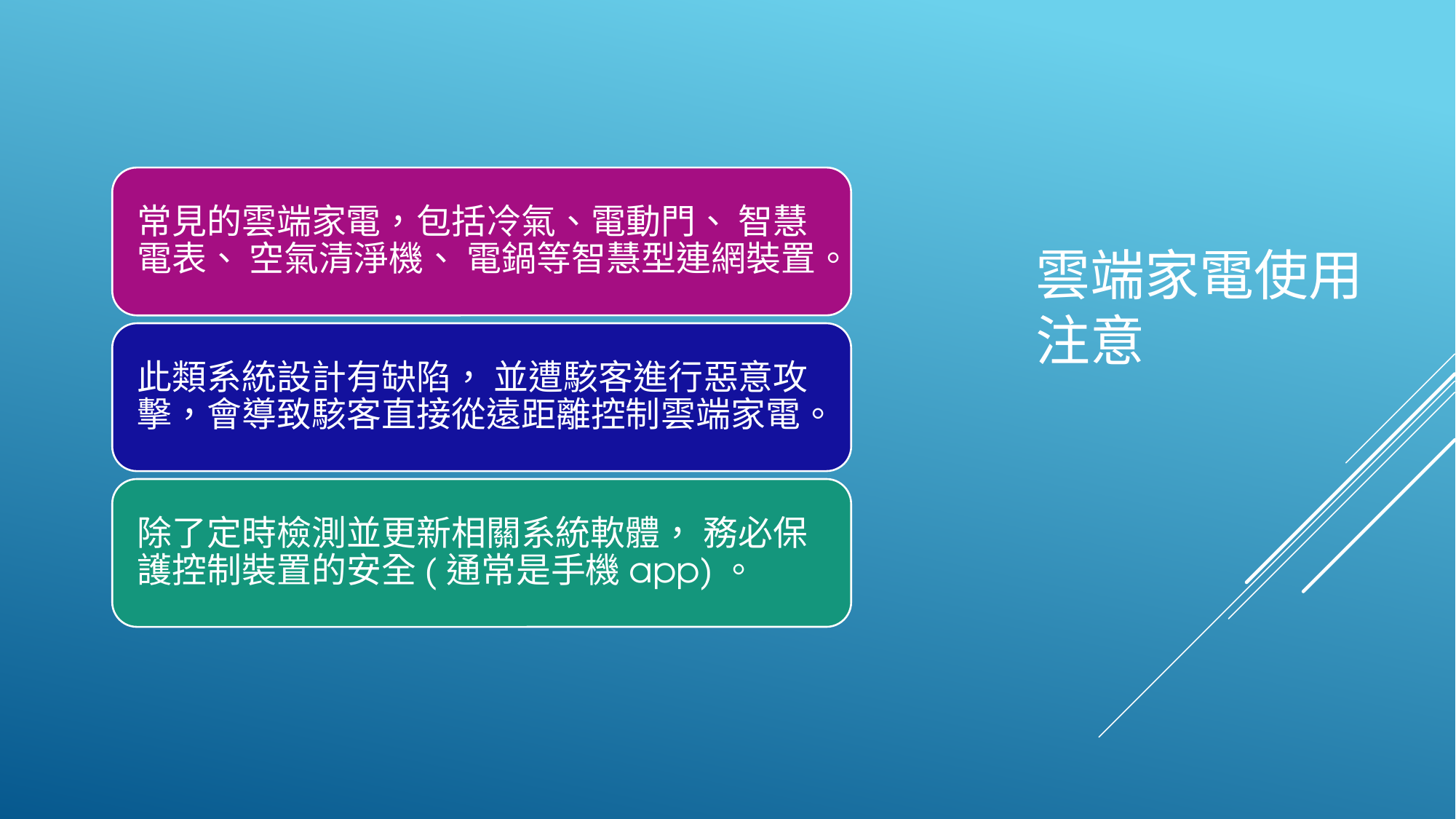

常見的雲端家電，包括冷氣、電動門、 智慧電表、 空氣清淨機、 電鍋等智慧型連網裝置。
此類系統設計有缺陷， 並遭駭客進行惡意攻擊，會導致駭客直接從遠距離控制雲端家電。
除了定時檢測並更新相關系統軟體， 務必保護控制裝置的安全(通常是手機app)。
# 雲端家電使用注意